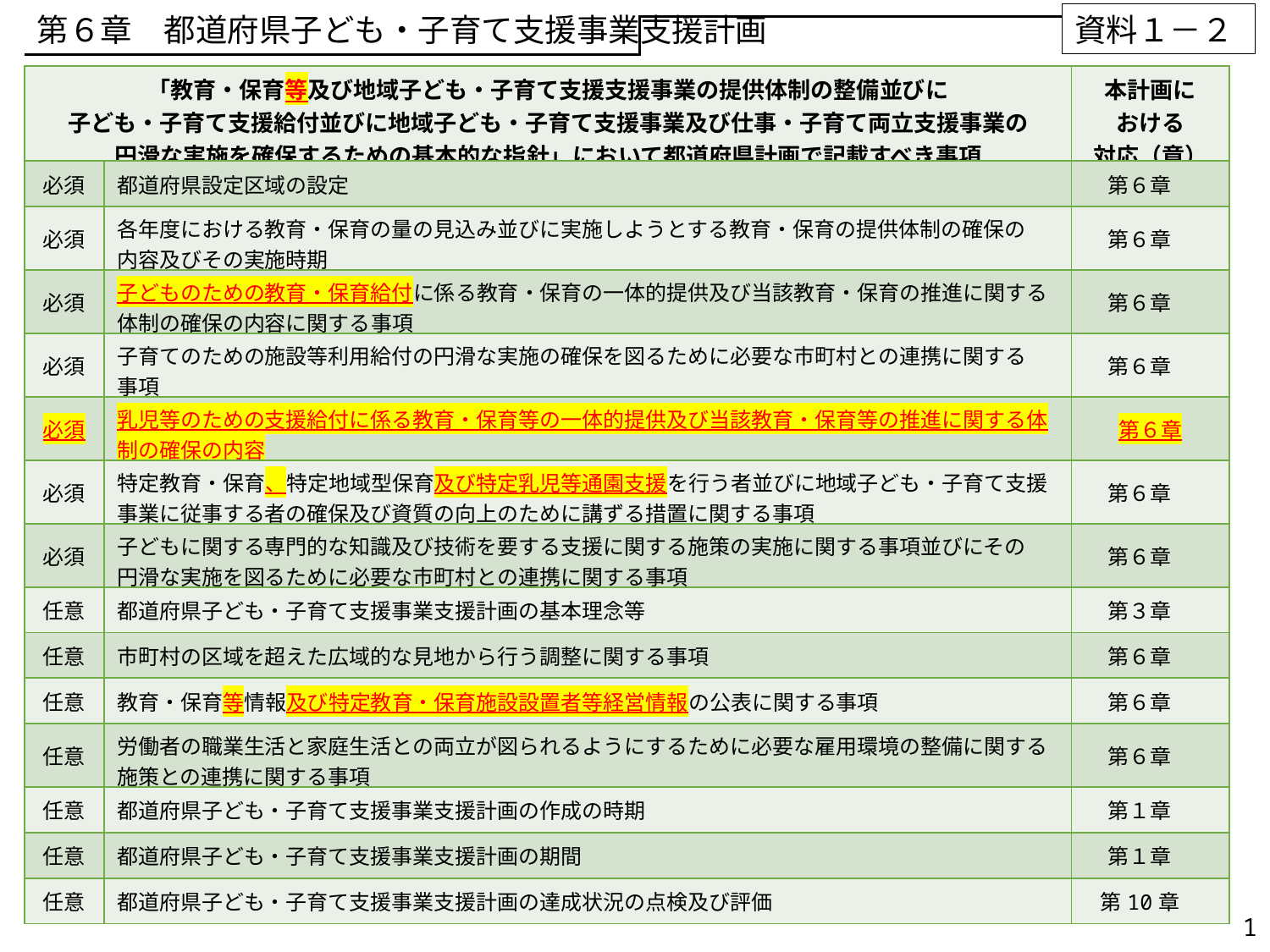

第６章　都道府県子ども・子育て支援事業支援計画
資料１－２
| 「教育・保育等及び地域子ども・子育て支援支援事業の提供体制の整備並びに 子ども・子育て支援給付並びに地域子ども・子育て支援事業及び仕事・子育て両立支援事業の 円滑な実施を確保するための基本的な指針」において都道府県計画で記載すべき事項 |  | 本計画に おける 対応（章） |
| --- | --- | --- |
| 必須 | 都道府県設定区域の設定 | 第６章 |
| 必須 | 各年度における教育・保育の量の見込み並びに実施しようとする教育・保育の提供体制の確保の 内容及びその実施時期 | 第６章 |
| 必須 | 子どものための教育・保育給付に係る教育・保育の一体的提供及び当該教育・保育の推進に関する体制の確保の内容に関する事項 | 第６章 |
| 必須 | 子育てのための施設等利用給付の円滑な実施の確保を図るために必要な市町村との連携に関する 事項 | 第６章 |
| 必須 | 乳児等のための支援給付に係る教育・保育等の一体的提供及び当該教育・保育等の推進に関する体制の確保の内容 | 第６章 |
| 必須 | 特定教育・保育、特定地域型保育及び特定乳児等通園支援を行う者並びに地域子ども・子育て支援事業に従事する者の確保及び資質の向上のために講ずる措置に関する事項 | 第６章 |
| 必須 | 子どもに関する専門的な知識及び技術を要する支援に関する施策の実施に関する事項並びにその 円滑な実施を図るために必要な市町村との連携に関する事項 | 第６章 |
| 任意 | 都道府県子ども・子育て支援事業支援計画の基本理念等 | 第３章 |
| 任意 | 市町村の区域を超えた広域的な見地から行う調整に関する事項 | 第６章 |
| 任意 | 教育・保育等情報及び特定教育・保育施設設置者等経営情報の公表に関する事項 | 第６章 |
| 任意 | 労働者の職業生活と家庭生活との両立が図られるようにするために必要な雇用環境の整備に関する 施策との連携に関する事項 | 第６章 |
| 任意 | 都道府県子ども・子育て支援事業支援計画の作成の時期 | 第１章 |
| 任意 | 都道府県子ども・子育て支援事業支援計画の期間 | 第１章 |
| 任意 | 都道府県子ども・子育て支援事業支援計画の達成状況の点検及び評価 | 第10章 |
1